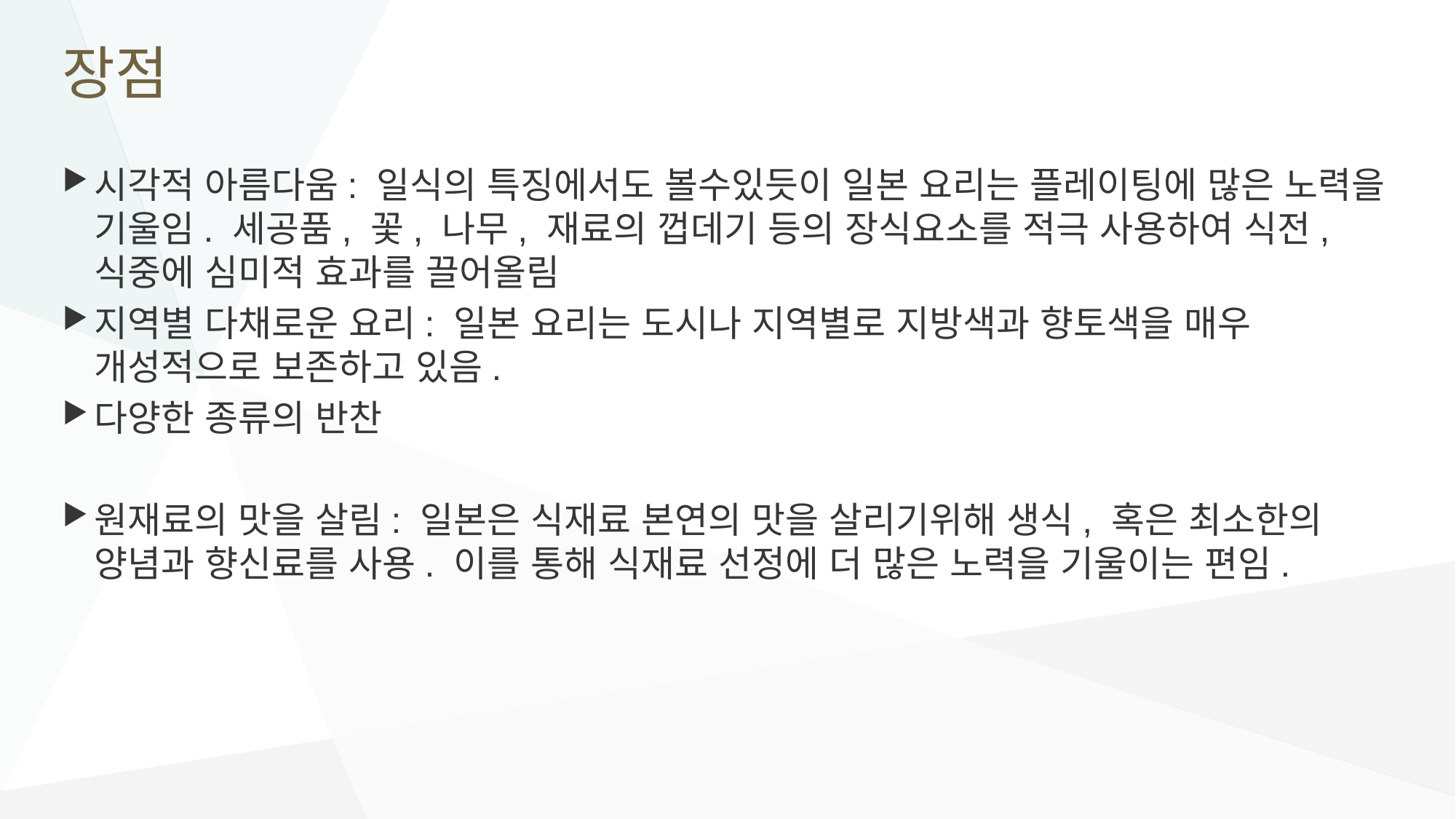

# 장점
시각적 아름다움: 일식의 특징에서도 볼수있듯이 일본 요리는 플레이팅에 많은 노력을 기울임. 세공품, 꽃, 나무, 재료의 껍데기 등의 장식요소를 적극 사용하여 식전, 식중에 심미적 효과를 끌어올림
지역별 다채로운 요리: 일본 요리는 도시나 지역별로 지방색과 향토색을 매우 개성적으로 보존하고 있음.
다양한 종류의 반찬

원재료의 맛을 살림: 일본은 식재료 본연의 맛을 살리기위해 생식, 혹은 최소한의 양념과 향신료를 사용. 이를 통해 식재료 선정에 더 많은 노력을 기울이는 편임.